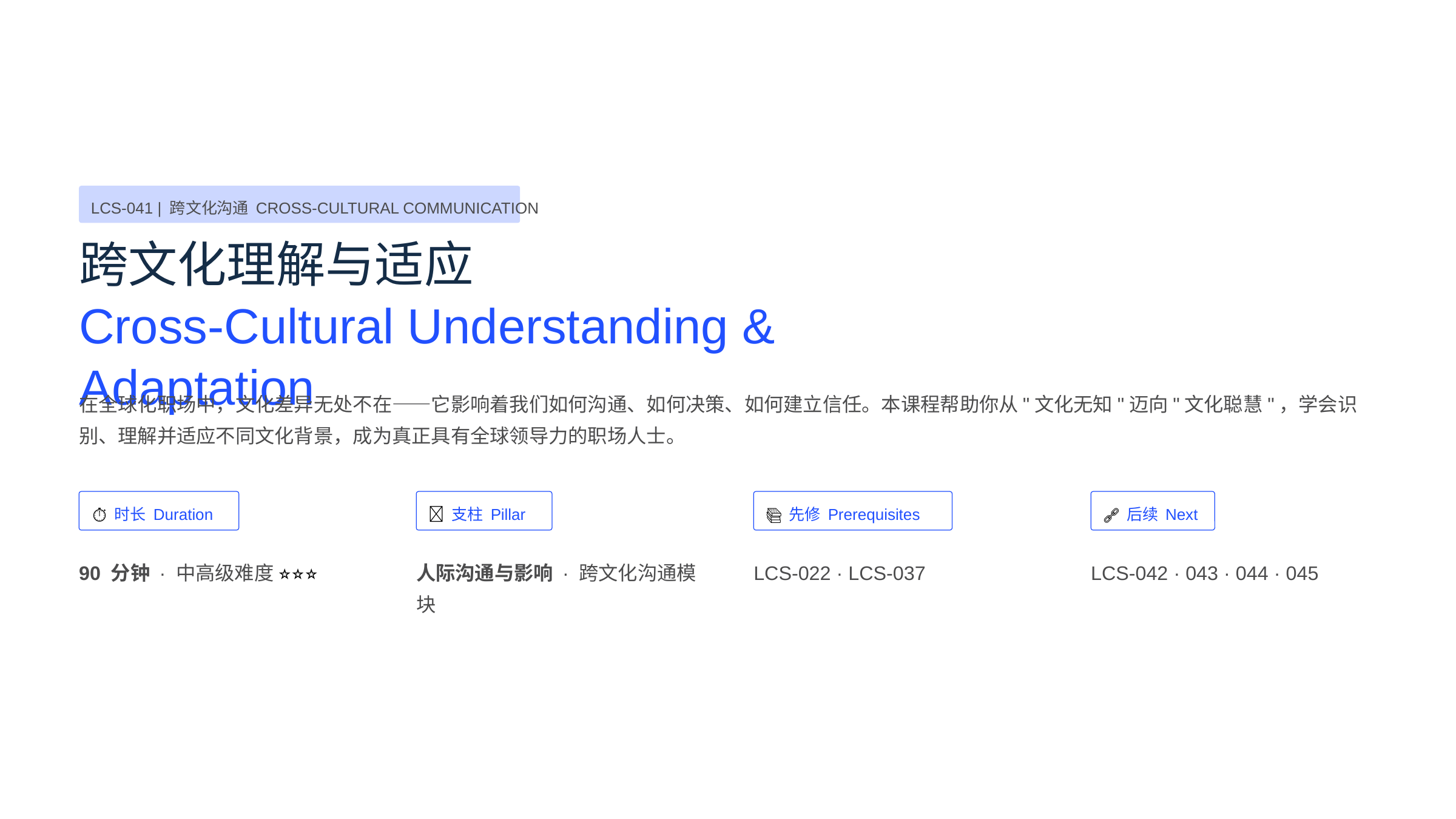

LCS-041 | 跨文化沟通 CROSS-CULTURAL COMMUNICATION
跨文化理解与适应
Cross-Cultural Understanding & Adaptation
在全球化职场中，文化差异无处不在——它影响着我们如何沟通、如何决策、如何建立信任。本课程帮助你从"文化无知"迈向"文化聪慧"，学会识别、理解并适应不同文化背景，成为真正具有全球领导力的职场人士。

⏱ 时长 Duration
🧩 支柱 Pillar
📚 先修 Prerequisites
🔗 后续 Next
90 分钟 · 中高级难度 ⭐⭐⭐
人际沟通与影响 · 跨文化沟通模块
LCS-022 · LCS-037
LCS-042 · 043 · 044 · 045